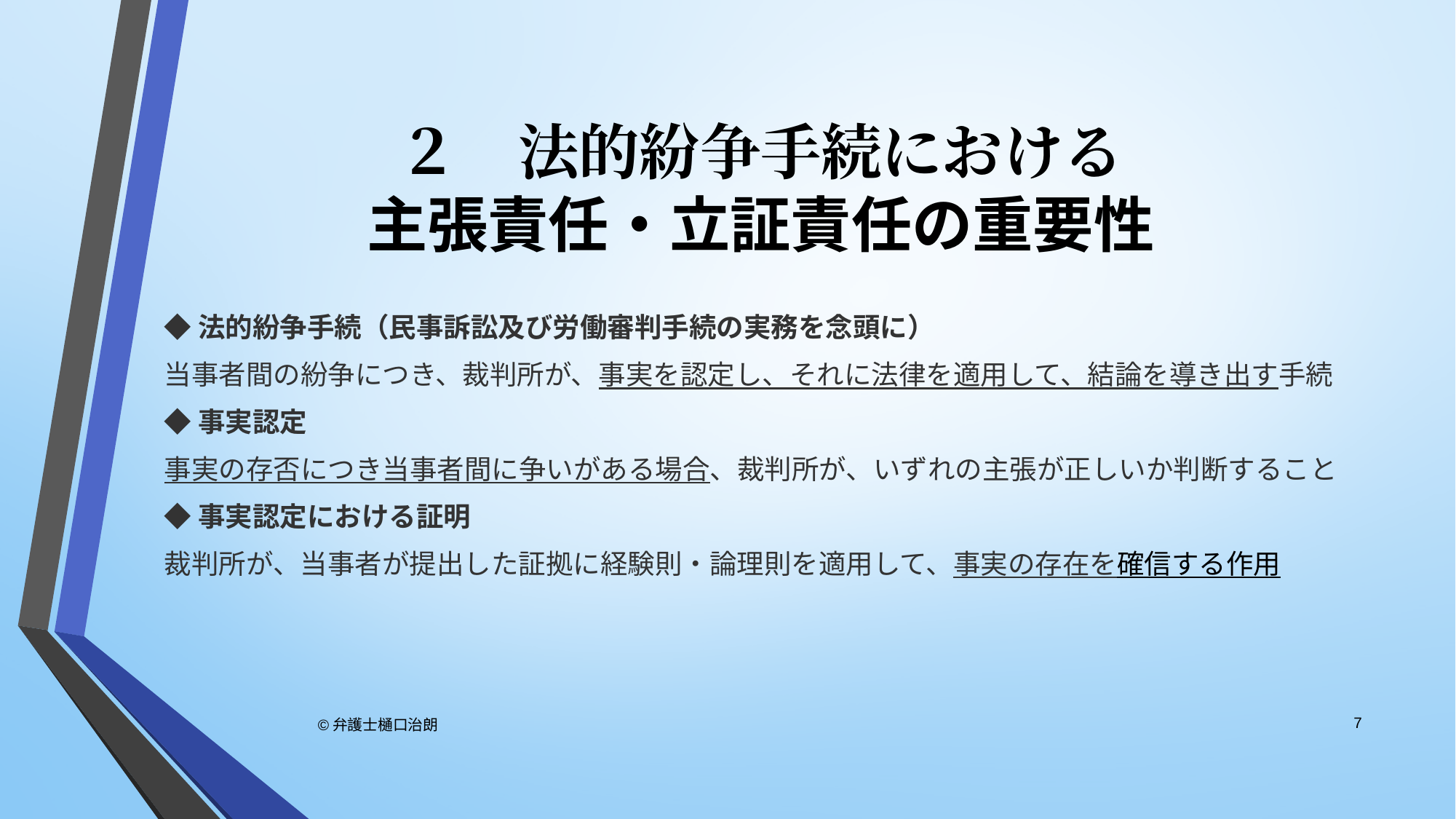

# ２　法的紛争手続における 主張責任・立証責任の重要性
◆法的紛争手続（民事訴訟及び労働審判手続の実務を念頭に）
当事者間の紛争につき、裁判所が、事実を認定し、それに法律を適用して、結論を導き出す手続
◆事実認定
事実の存否につき当事者間に争いがある場合、裁判所が、いずれの主張が正しいか判断すること
◆事実認定における証明
裁判所が、当事者が提出した証拠に経験則・論理則を適用して、事実の存在を確信する作用
7
©弁護士樋口治朗